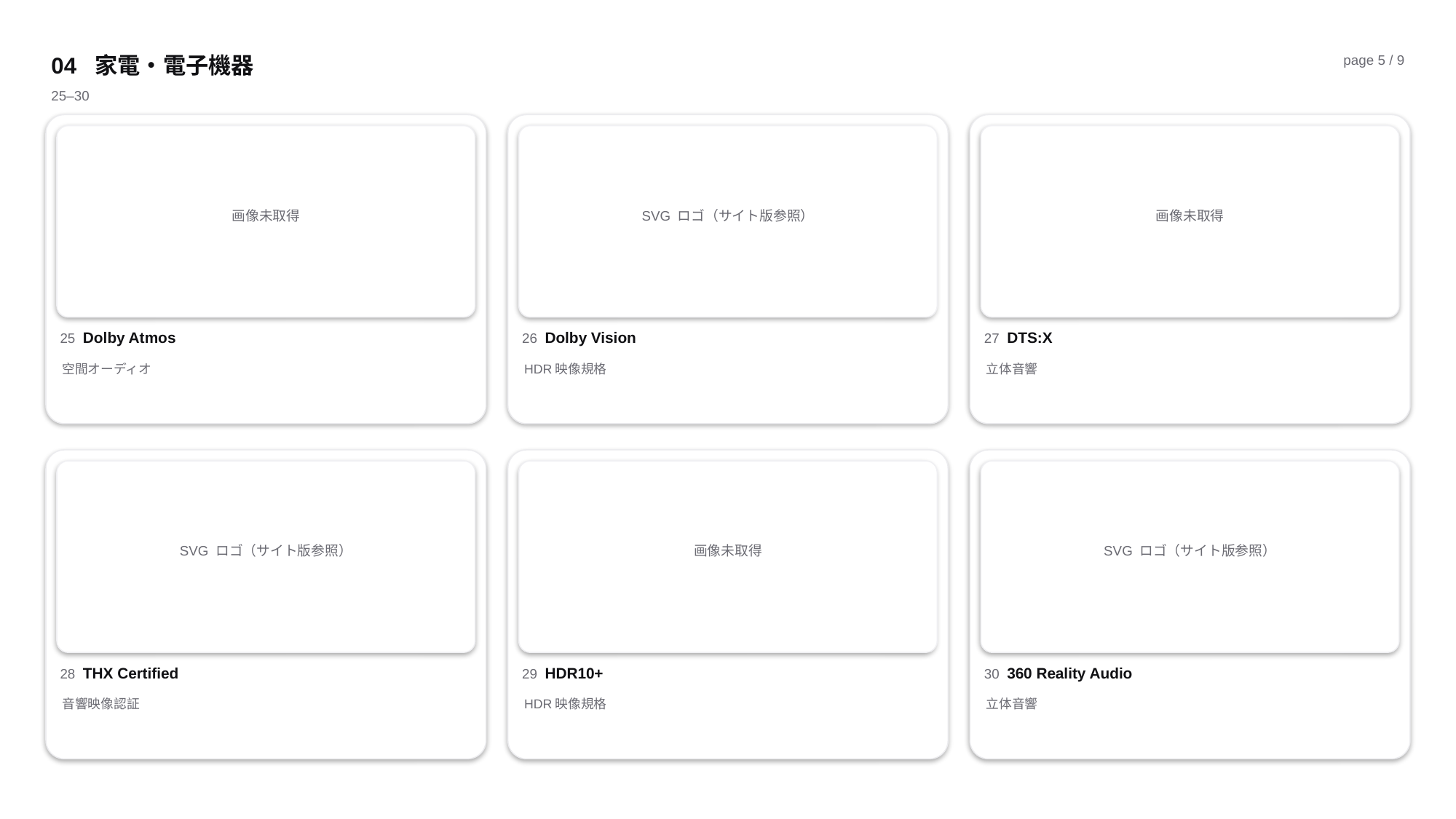

04  家電・電子機器
page 5 / 9
25–30

画像未取得
SVG ロゴ（サイト版参照）
画像未取得
25  Dolby Atmos
26  Dolby Vision
27  DTS:X
空間オーディオ
HDR映像規格
立体音響

SVG ロゴ（サイト版参照）
画像未取得
SVG ロゴ（サイト版参照）
28  THX Certified
29  HDR10+
30  360 Reality Audio
音響映像認証
HDR映像規格
立体音響